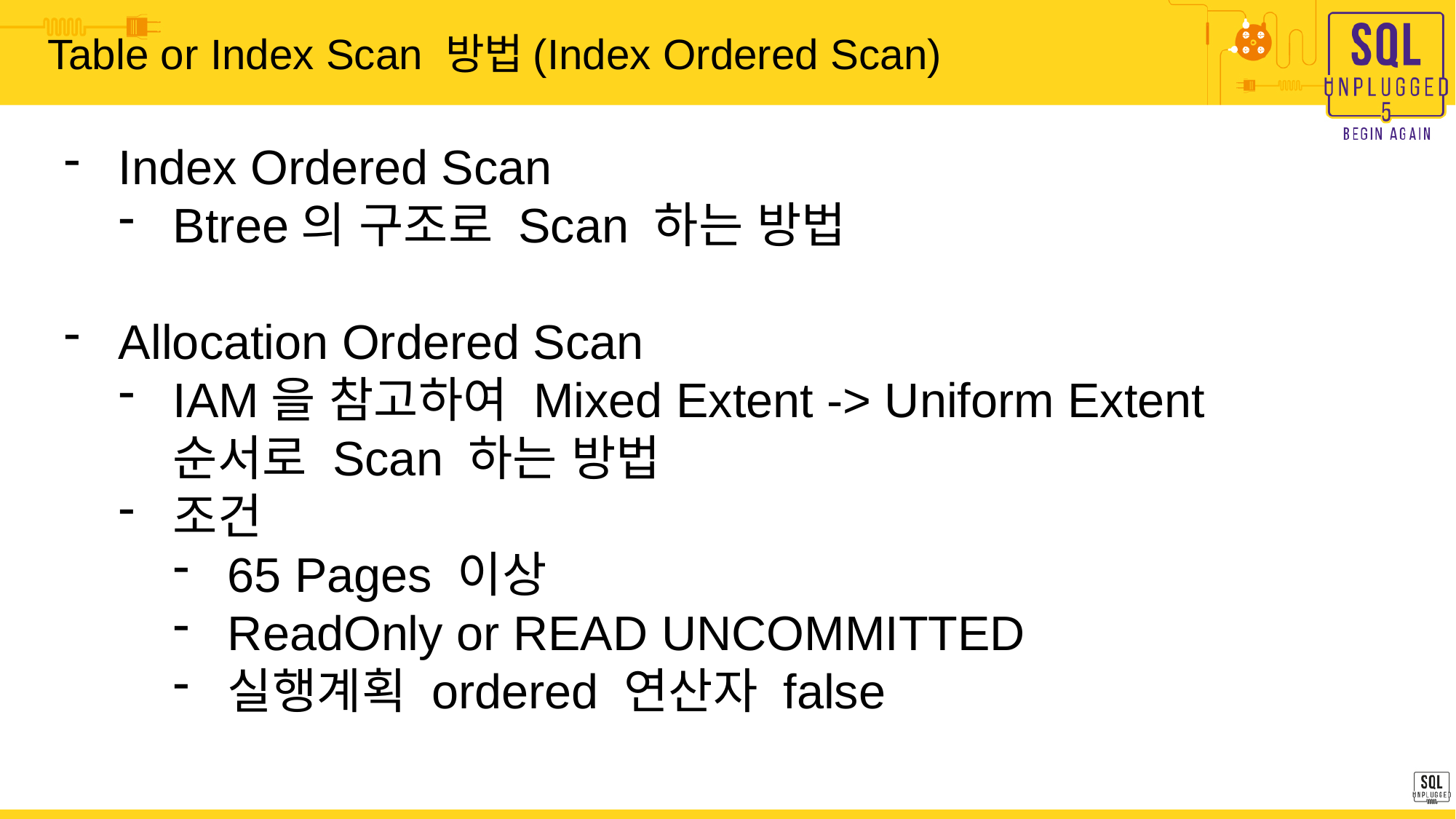

# Table or Index Scan 방법(Index Ordered Scan)
Index Ordered Scan
Btree의 구조로 Scan 하는 방법

Allocation Ordered Scan
IAM을 참고하여 Mixed Extent -> Uniform Extent 순서로 Scan 하는 방법
조건
65 Pages 이상
ReadOnly or READ UNCOMMITTED
실행계획 ordered 연산자 false